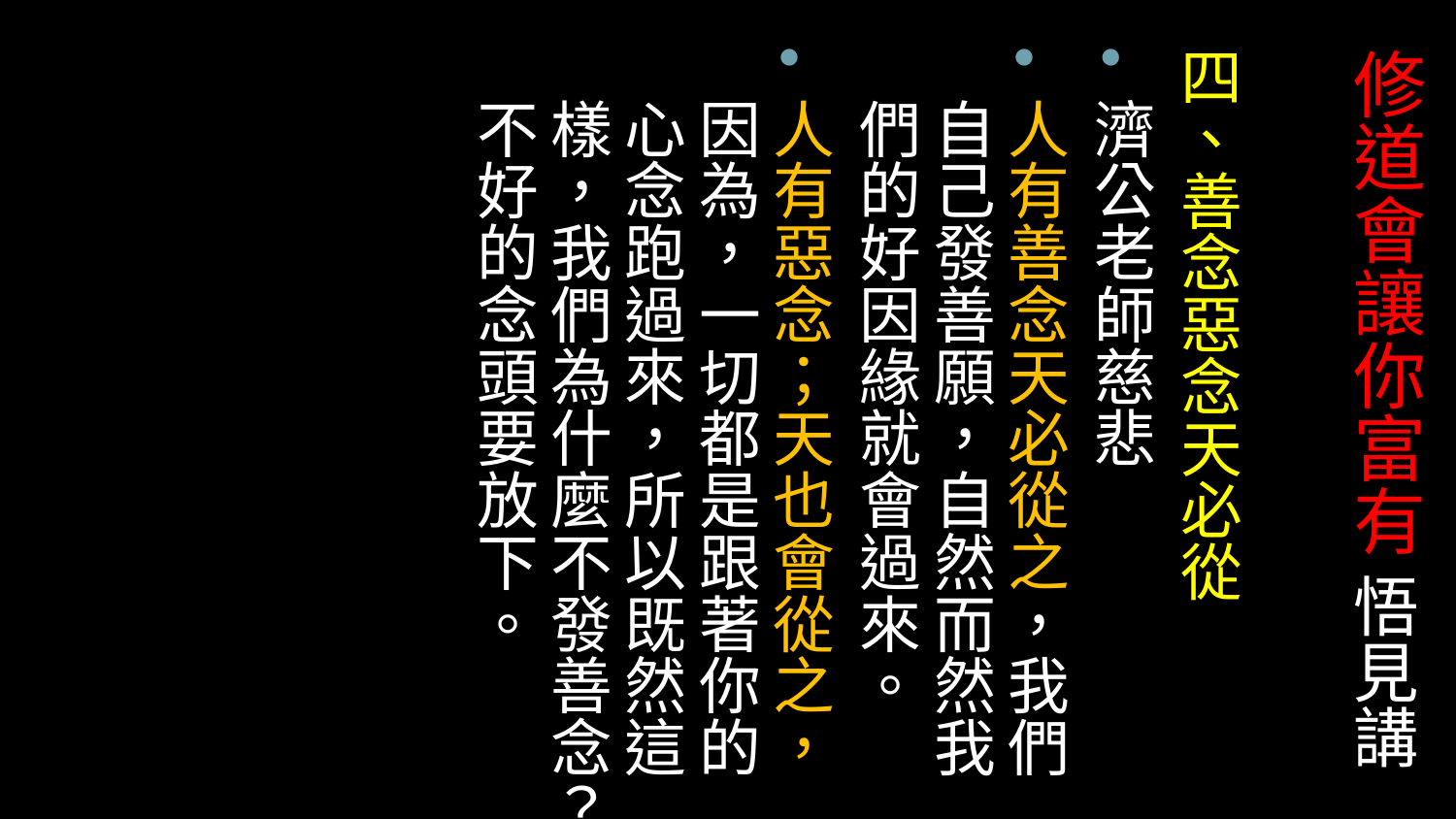

# 修道會讓你富有 悟見講
四、善念惡念天必從
濟公老師慈悲
人有善念天必從之，我們自己發善願，自然而然我們的好因緣就會過來。
人有惡念；天也會從之，因為，一切都是跟著你的心念跑過來，所以既然這樣，我們為什麼不發善念？不好的念頭要放下。